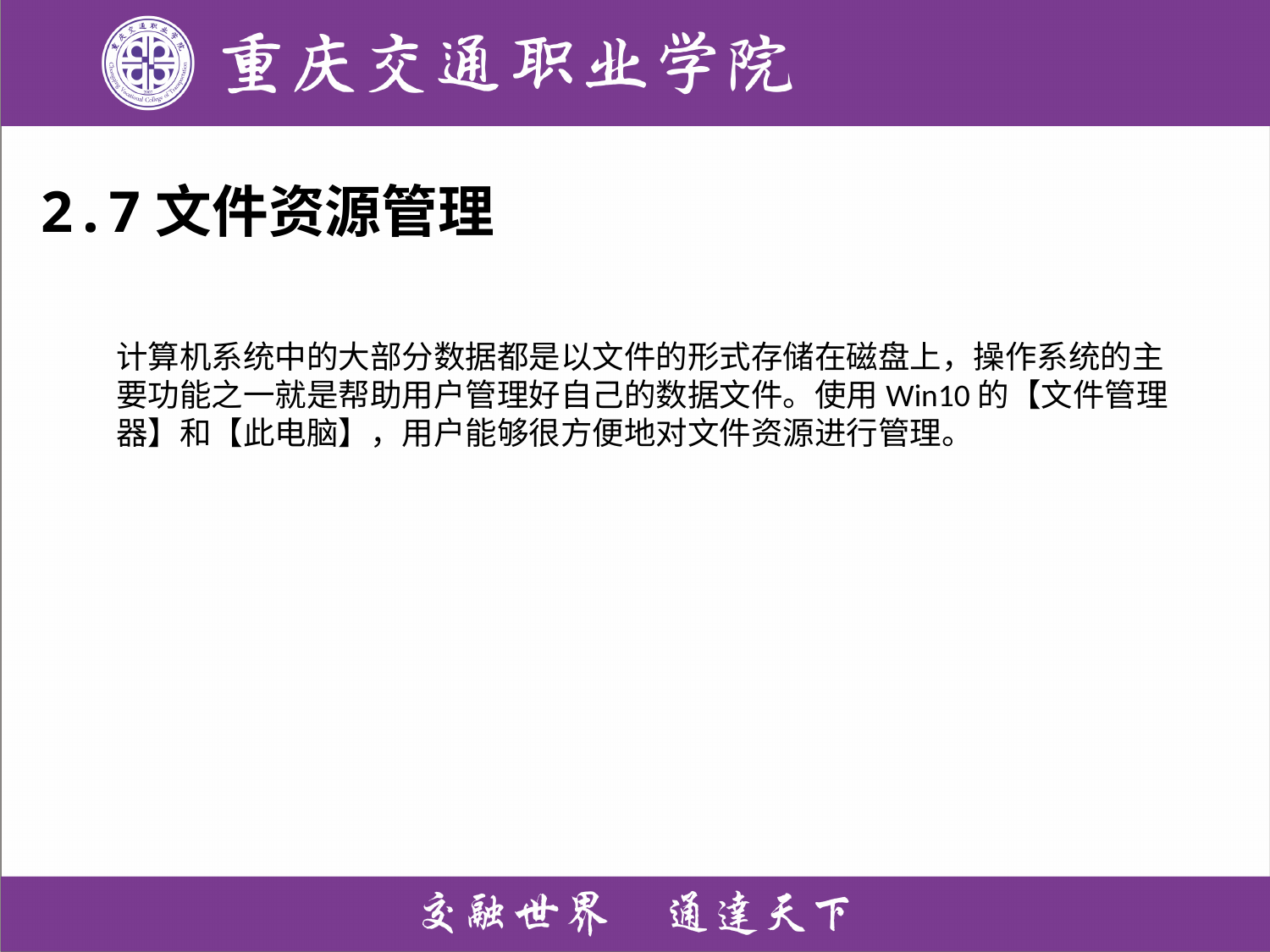

# 2.7文件资源管理
计算机系统中的大部分数据都是以文件的形式存储在磁盘上，操作系统的主要功能之一就是帮助用户管理好自己的数据文件。使用Win10的【文件管理器】和【此电脑】，用户能够很方便地对文件资源进行管理。